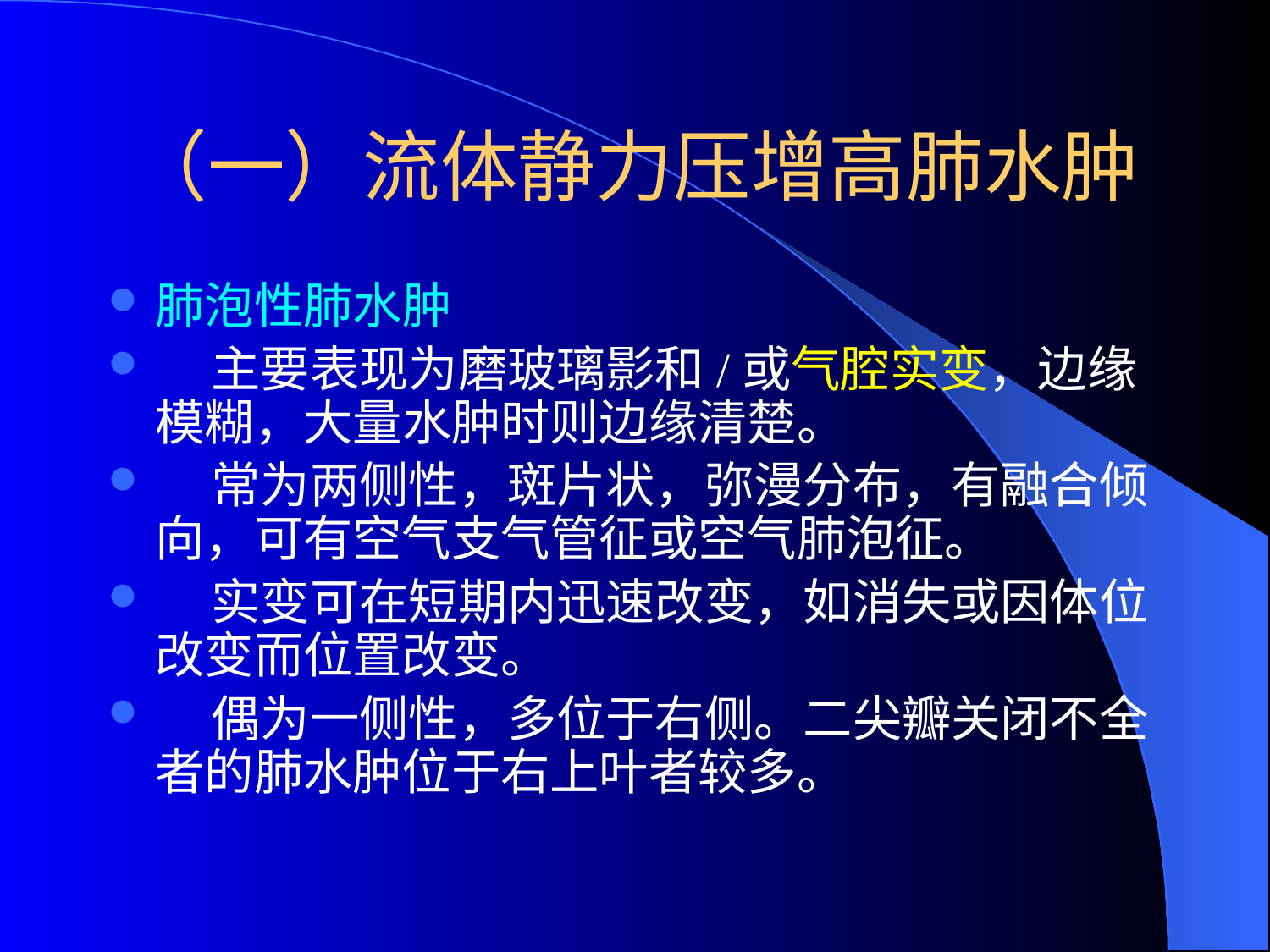

# （一）流体静力压增高肺水肿
肺泡性肺水肿
    主要表现为磨玻璃影和/或气腔实变，边缘模糊，大量水肿时则边缘清楚。
    常为两侧性，斑片状，弥漫分布，有融合倾向，可有空气支气管征或空气肺泡征。
    实变可在短期内迅速改变，如消失或因体位改变而位置改变。
    偶为一侧性，多位于右侧。二尖瓣关闭不全者的肺水肿位于右上叶者较多。